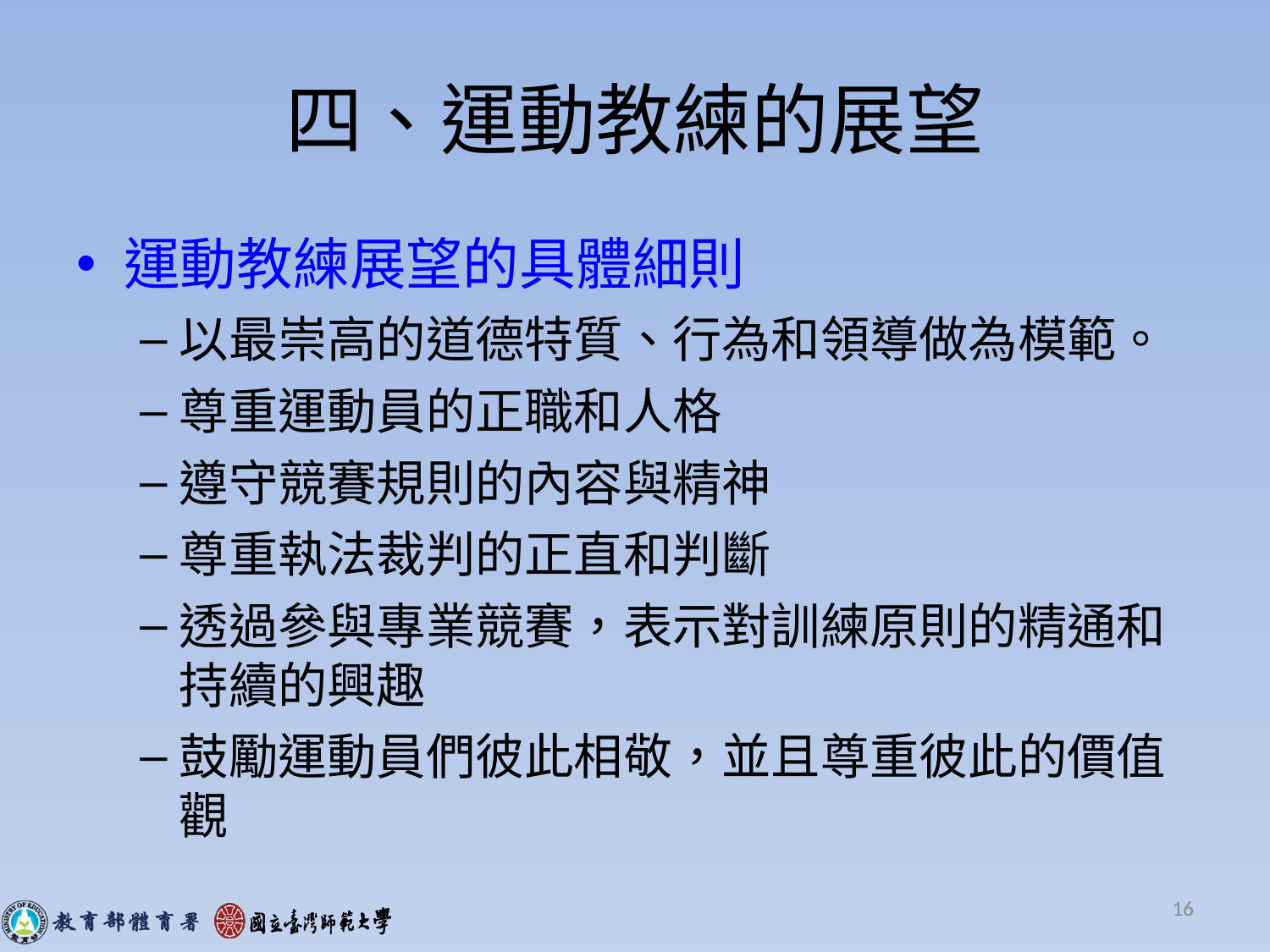

# 四、運動教練的展望
運動教練展望的具體細則
以最崇高的道德特質、行為和領導做為模範。
尊重運動員的正職和人格
遵守競賽規則的內容與精神
尊重執法裁判的正直和判斷
透過參與專業競賽，表示對訓練原則的精通和持續的興趣
鼓勵運動員們彼此相敬，並且尊重彼此的價值觀
16